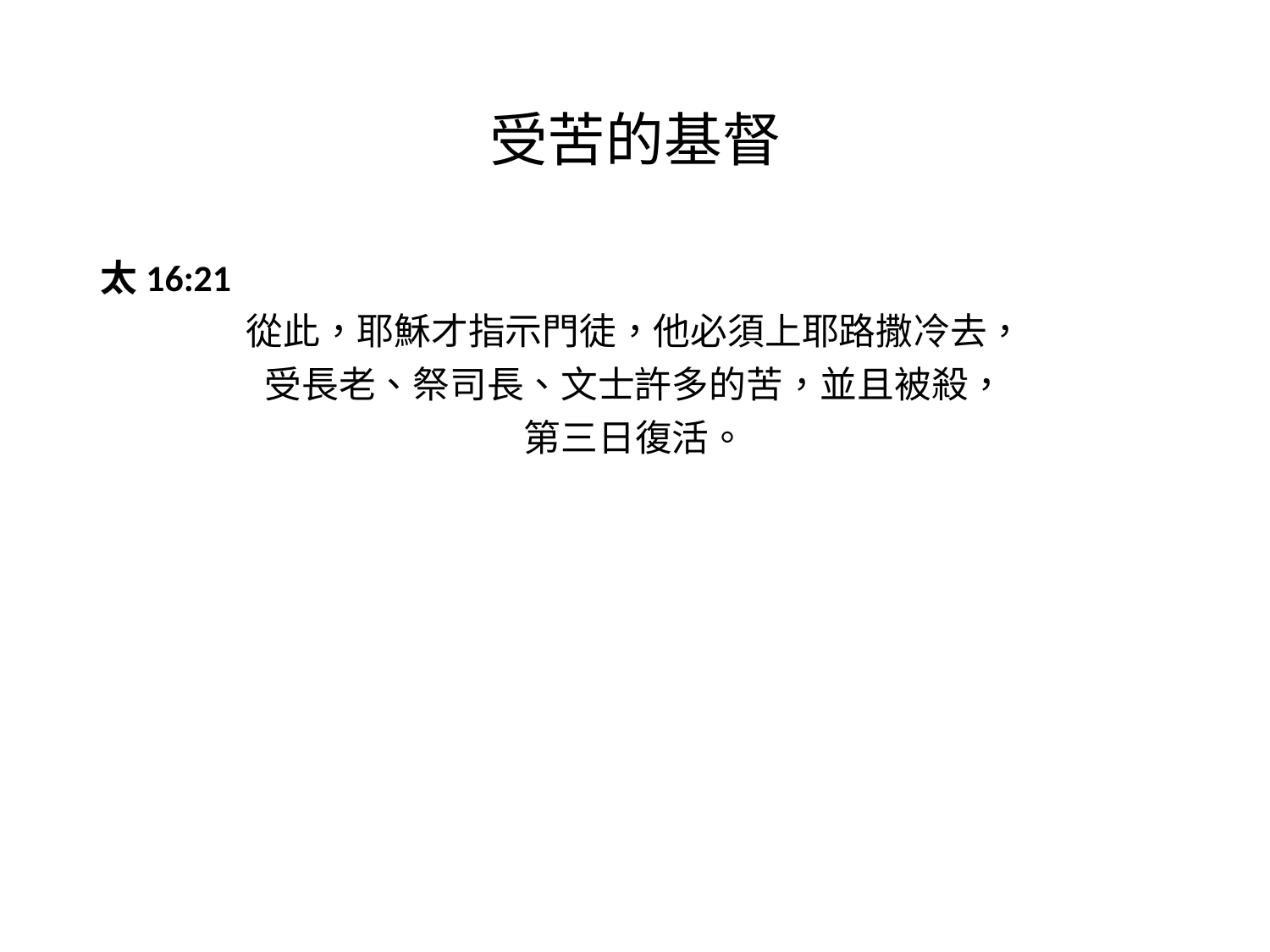

# 受苦的基督
太16:21
從此，耶穌才指示門徒，他必須上耶路撒冷去，
受長老、祭司長、文士許多的苦，並且被殺，
第三日復活。